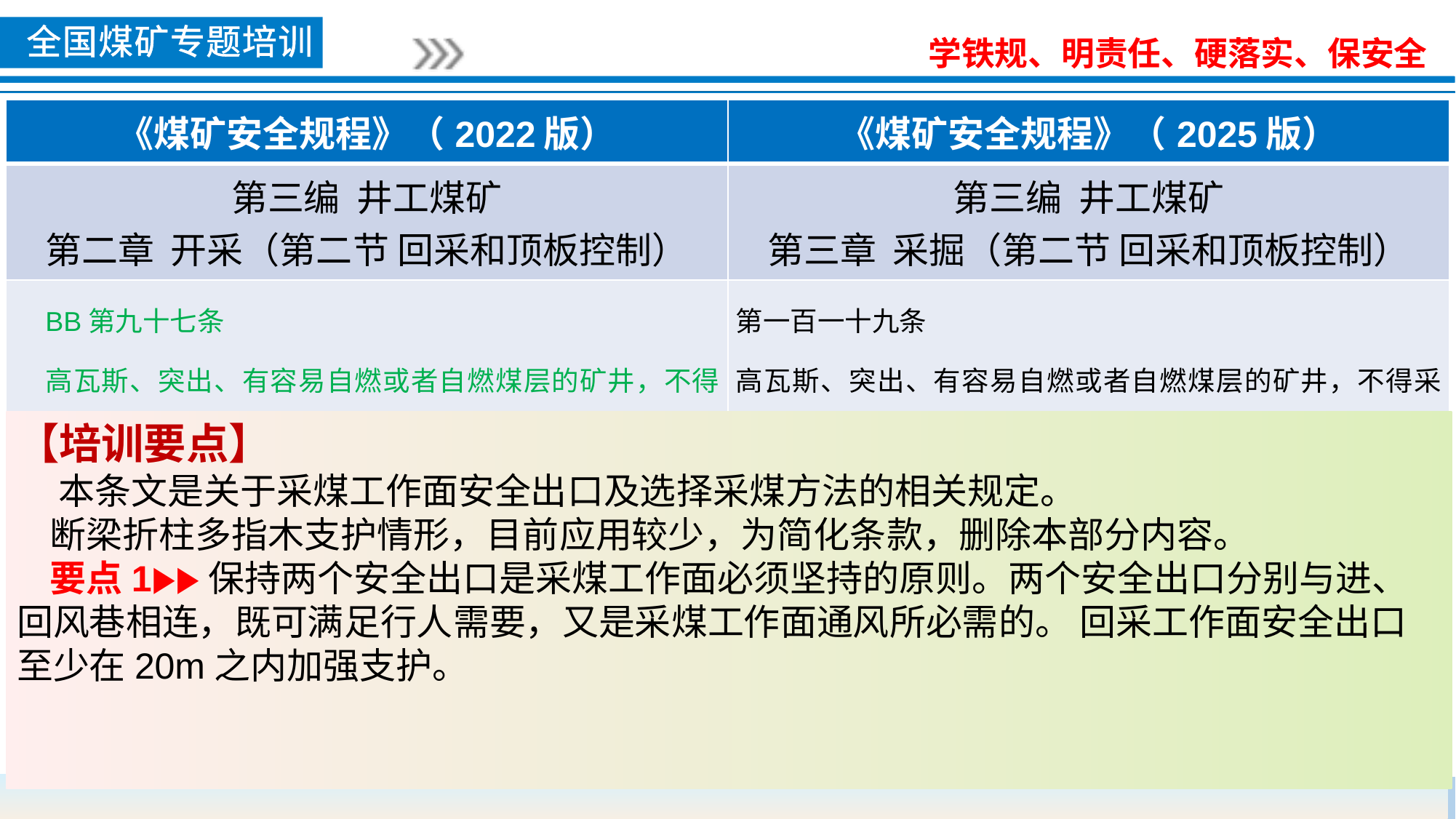

| 《煤矿安全规程》（2022版） | 《煤矿安全规程》（2025版） |
| --- | --- |
| 第三编 井工煤矿 第二章 开采（第二节 回采和顶板控制） | 第三编 井工煤矿 第三章 采掘（第二节 回采和顶板控制） |
| BB第九十七条 高瓦斯、突出、有容易自燃或者自燃煤层的矿井，不得采用前进式采煤方法。 | 第一百一十九条 高瓦斯、突出、有容易自燃或者自燃煤层的矿井，不得采用前进式采煤方法。 |
【培训要点】
    本条文是关于采煤工作面安全出口及选择采煤方法的相关规定。
   断梁折柱多指木支护情形，目前应用较少，为简化条款，删除本部分内容。
   要点1▶▶保持两个安全出口是采煤工作面必须坚持的原则。两个安全出口分别与进、回风巷相连，既可满足行人需要，又是采煤工作面通风所必需的。 回采工作面安全出口至少在20m之内加强支护。